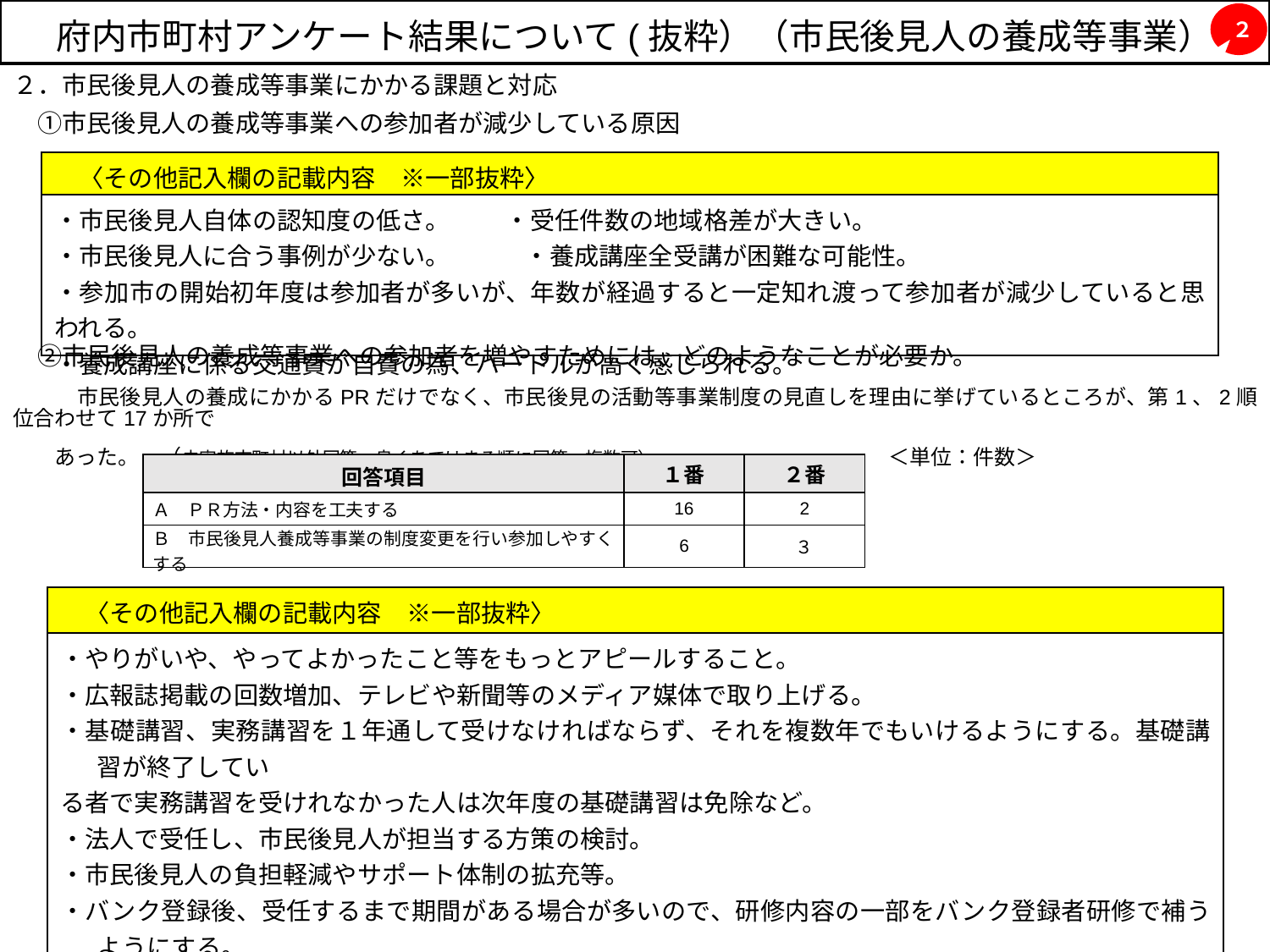

# 府内市町村アンケート結果について(抜粋）（市民後見人の養成等事業）
２
２．市民後見人の養成等事業にかかる課題と対応
　①市民後見人の養成等事業への参加者が減少している原因

　②市民後見人の養成等事業への参加者を増やすためには、どのようなことが必要か。
　　　市民後見人の養成にかかるPRだけでなく、市民後見の活動等事業制度の見直しを理由に挙げているところが、第1、2順位合わせて17か所で
　　あった。　（未実施市町村以外回答、良くあてはまる順に回答、複数可）　　　　　　　　　　　　　 ＜単位：件数＞

| 〈その他記入欄の記載内容　※一部抜粋〉 |
| --- |
| ・市民後見人自体の認知度の低さ。　　 ・受任件数の地域格差が大きい。　　 ・市民後見人に合う事例が少ない。　　　・養成講座全受講が困難な可能性。　　 ・参加市の開始初年度は参加者が多いが、年数が経過すると一定知れ渡って参加者が減少していると思われる。　 ・養成講座に係る交通費が自費の為、ハードルが高く感じられる。 |
| 回答項目 | １番 | ２番 |
| --- | --- | --- |
| Ａ　ＰＲ方法・内容を工夫する | 16 | 2 |
| Ｂ　市民後見人養成等事業の制度変更を行い参加しやすくする | 6 | ３ |

| 〈その他記入欄の記載内容　※一部抜粋〉 |
| --- |
| ・やりがいや、やってよかったこと等をもっとアピールすること。 ・広報誌掲載の回数増加、テレビや新聞等のメディア媒体で取り上げる。 ・基礎講習、実務講習を１年通して受けなければならず、それを複数年でもいけるようにする。基礎講習が終了してい る者で実務講習を受けれなかった人は次年度の基礎講習は免除など。 ・法人で受任し、市民後見人が担当する方策の検討。 ・市民後見人の負担軽減やサポート体制の拡充等。 ・バンク登録後、受任するまで期間がある場合が多いので、研修内容の一部をバンク登録者研修で補うようにする。 ・府で市民後見人養成事業の特集記事を作成し、府内各市町村広報にて掲載する。 ・養成講座の時間数の多さなど見直しできませんか。 ・市民後見人の事務量（裁判所への報告義務等）が多すぎるのではないかと考える。 |